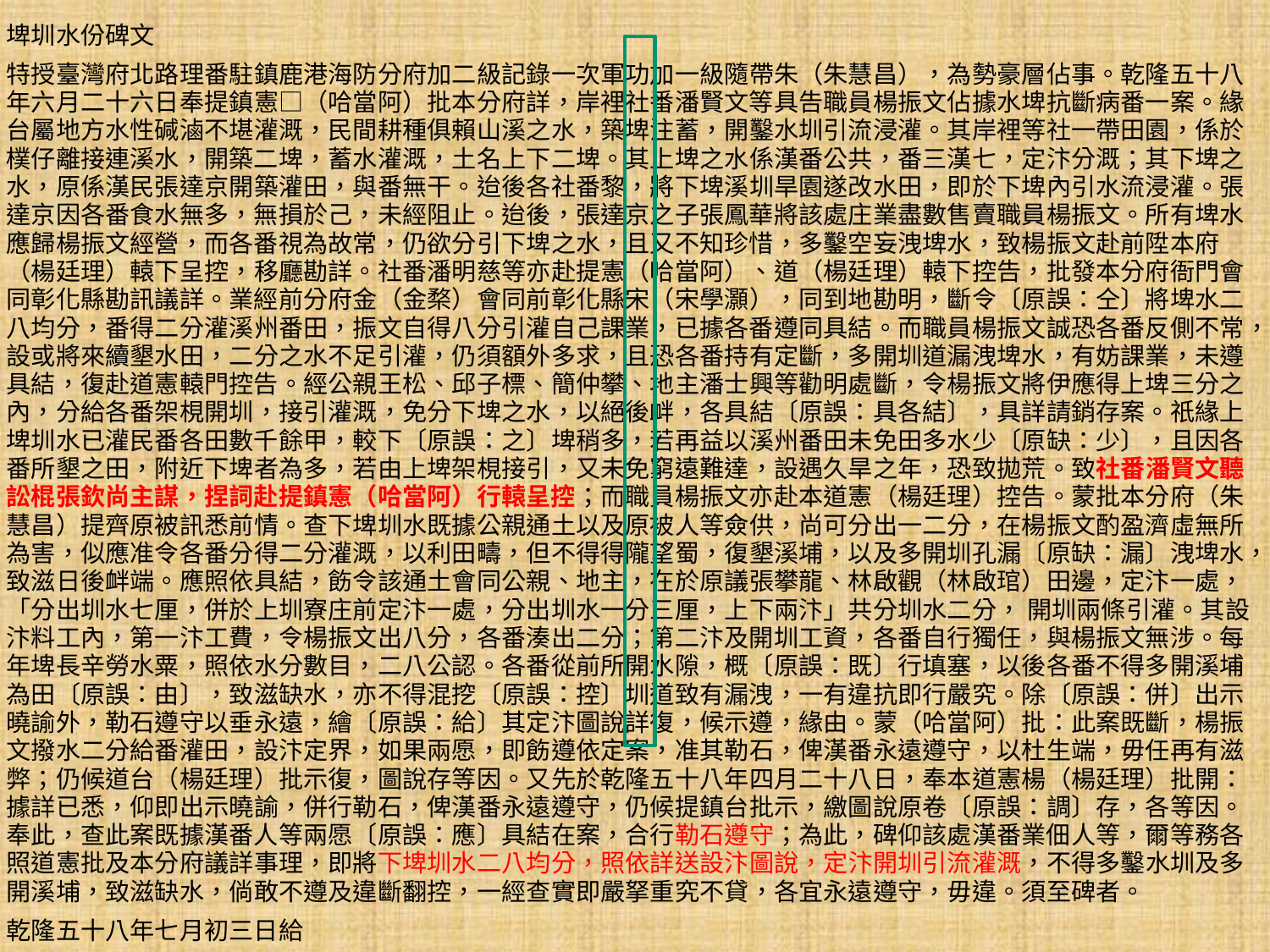

埤圳水份碑文
特授臺灣府北路理番駐鎮鹿港海防分府加二級記錄一次軍功加一級隨帶朱（朱慧昌），為勢豪層佔事。乾隆五十八年六月二十六日奉提鎮憲□（哈當阿）批本分府詳，岸裡社番潘賢文等具告職員楊振文佔據水埤抗斷病番一案。緣台屬地方水性碱滷不堪灌溉，民間耕種俱賴山溪之水，築埤注蓄，開鑿水圳引流浸灌。其岸裡等社一帶田園，係於樸仔離接連溪水，開築二埤，蓄水灌溉，土名上下二埤。其上埤之水係漢番公共，番三漢七，定汴分溉；其下埤之水，原係漢民張達京開築灌田，與番無干。迨後各社番黎，將下埤溪圳旱園遂改水田，即於下埤內引水流浸灌。張達京因各番食水無多，無損於己，未經阻止。迨後，張達京之子張鳳華將該處庄業盡數售賣職員楊振文。所有埤水應歸楊振文經營，而各番視為故常，仍欲分引下埤之水，且又不知珍惜，多鑿空妄洩埤水，致楊振文赴前陞本府（楊廷理）轅下呈控，移廳勘詳。社番潘明慈等亦赴提憲（哈當阿）、道（楊廷理）轅下控告，批發本分府衙門會同彰化縣勘訊議詳。業經前分府金（金楘）會同前彰化縣宋（宋學灝），同到地勘明，斷令〔原誤：仝〕將埤水二八均分，番得二分灌溪州番田，振文自得八分引灌自己課業，已據各番遵同具結。而職員楊振文誠恐各番反側不常，設或將來續墾水田，二分之水不足引灌，仍須額外多求，且恐各番持有定斷，多開圳道漏洩埤水，有妨課業，未遵具結，復赴道憲轅門控告。經公親王松、邱子標、簡仲攀、地主潘士興等勸明處斷，令楊振文將伊應得上埤三分之內，分給各番架梘開圳，接引灌溉，免分下埤之水，以絕後衅，各具結〔原誤：具各結〕，具詳請銷存案。祇緣上埤圳水已灌民番各田數千餘甲，較下〔原誤：之〕埤稍多，若再益以溪州番田未免田多水少〔原缺：少〕，且因各番所墾之田，附近下埤者為多，若由上埤架梘接引，又未免窮遠難達，設遇久旱之年，恐致拋荒。致社番潘賢文聽訟棍張欽尚主謀，捏詞赴提鎮憲（哈當阿）行轅呈控；而職員楊振文亦赴本道憲（楊廷理）控告。蒙批本分府（朱慧昌）提齊原被訊悉前情。查下埤圳水既據公親通土以及原被人等僉供，尚可分出一二分，在楊振文酌盈濟虛無所為害，似應准令各番分得二分灌溉，以利田疇，但不得得隴望蜀，復墾溪埔，以及多開圳孔漏〔原缺：漏〕洩埤水，致滋日後衅端。應照依具結，飭令該通土會同公親、地主，在於原議張攀龍、林啟觀（林啟琯）田邊，定汴一處，「分出圳水七厘，併於上圳寮庄前定汴一處，分出圳水一分三厘，上下兩汴」共分圳水二分， 開圳兩條引灌。其設汴料工內，第一汴工費，令楊振文出八分，各番湊出二分；第二汴及開圳工資，各番自行獨任，與楊振文無涉。每年埤長辛勞水粟，照依水分數目，二八公認。各番從前所開水隙，概〔原誤：既〕行填塞，以後各番不得多開溪埔為田〔原誤：由〕，致滋缺水，亦不得混挖〔原誤：控〕圳道致有漏洩，一有違抗即行嚴究。除〔原誤：併〕出示曉諭外，勒石遵守以垂永遠，繪〔原誤：給〕其定汴圖說詳復，候示遵，緣由。蒙（哈當阿）批：此案既斷，楊振文撥水二分給番灌田，設汴定界，如果兩愿，即飭遵依定案，准其勒石，俾漢番永遠遵守，以杜生端，毋任再有滋弊；仍候道台（楊廷理）批示復，圖說存等因。又先於乾隆五十八年四月二十八日，奉本道憲楊（楊廷理）批開：據詳已悉，仰即出示曉諭，併行勒石，俾漢番永遠遵守，仍候提鎮台批示，繳圖說原卷〔原誤：調〕存，各等因。奉此，查此案既據漢番人等兩愿〔原誤：應〕具結在案，合行勒石遵守；為此，碑仰該處漢番業佃人等，爾等務各照道憲批及本分府議詳事理，即將下埤圳水二八均分，照依詳送設汴圖說，定汴開圳引流灌溉，不得多鑿水圳及多開溪埔，致滋缺水，倘敢不遵及違斷翻控，一經查實即嚴拏重究不貸，各宜永遠遵守，毋違。須至碑者。
乾隆五十八年七月初三日給